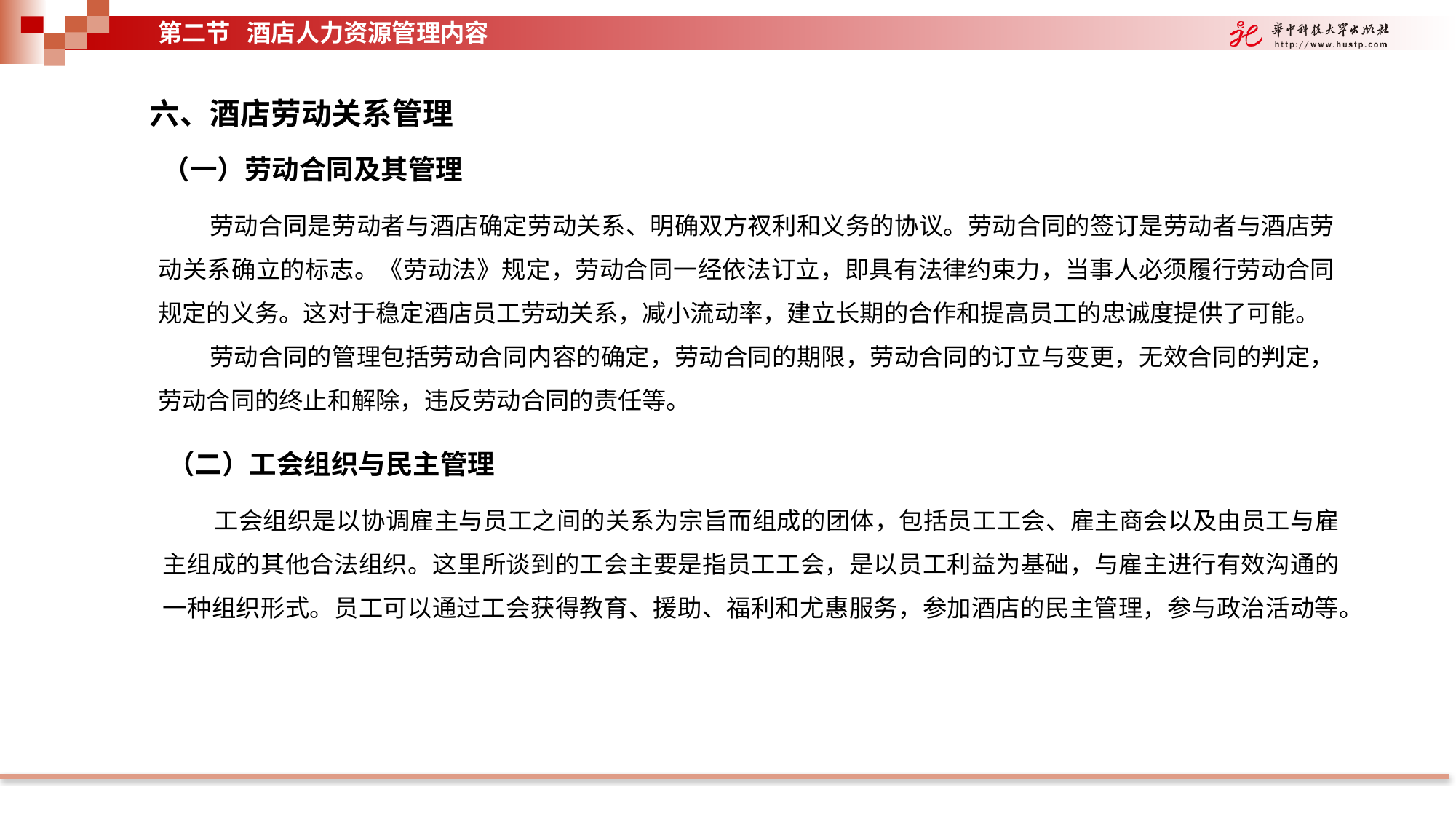

第二节   酒店人力资源管理内容
六、酒店劳动关系管理
（一）劳动合同及其管理
劳动合同是劳动者与酒店确定劳动关系、明确双方衩利和义务的协议。劳动合同的签订是劳动者与酒店劳动关系确立的标志。《劳动法》规定，劳动合同一经依法订立，即具有法律约束力，当事人必须履行劳动合同规定的义务。这对于稳定酒店员工劳动关系，减小流动率，建立长期的合作和提高员工的忠诚度提供了可能。
劳动合同的管理包括劳动合同内容的确定，劳动合同的期限，劳动合同的订立与变更，无效合同的判定，劳动合同的终止和解除，违反劳动合同的责任等。
（二）工会组织与民主管理
工会组织是以协调雇主与员工之间的关系为宗旨而组成的团体，包括员工工会、雇主商会以及由员工与雇主组成的其他合法组织。这里所谈到的工会主要是指员工工会，是以员工利益为基础，与雇主进行有效沟通的一种组织形式。员工可以通过工会获得教育、援助、福利和尤惠服务，参加酒店的民主管理，参与政治活动等。